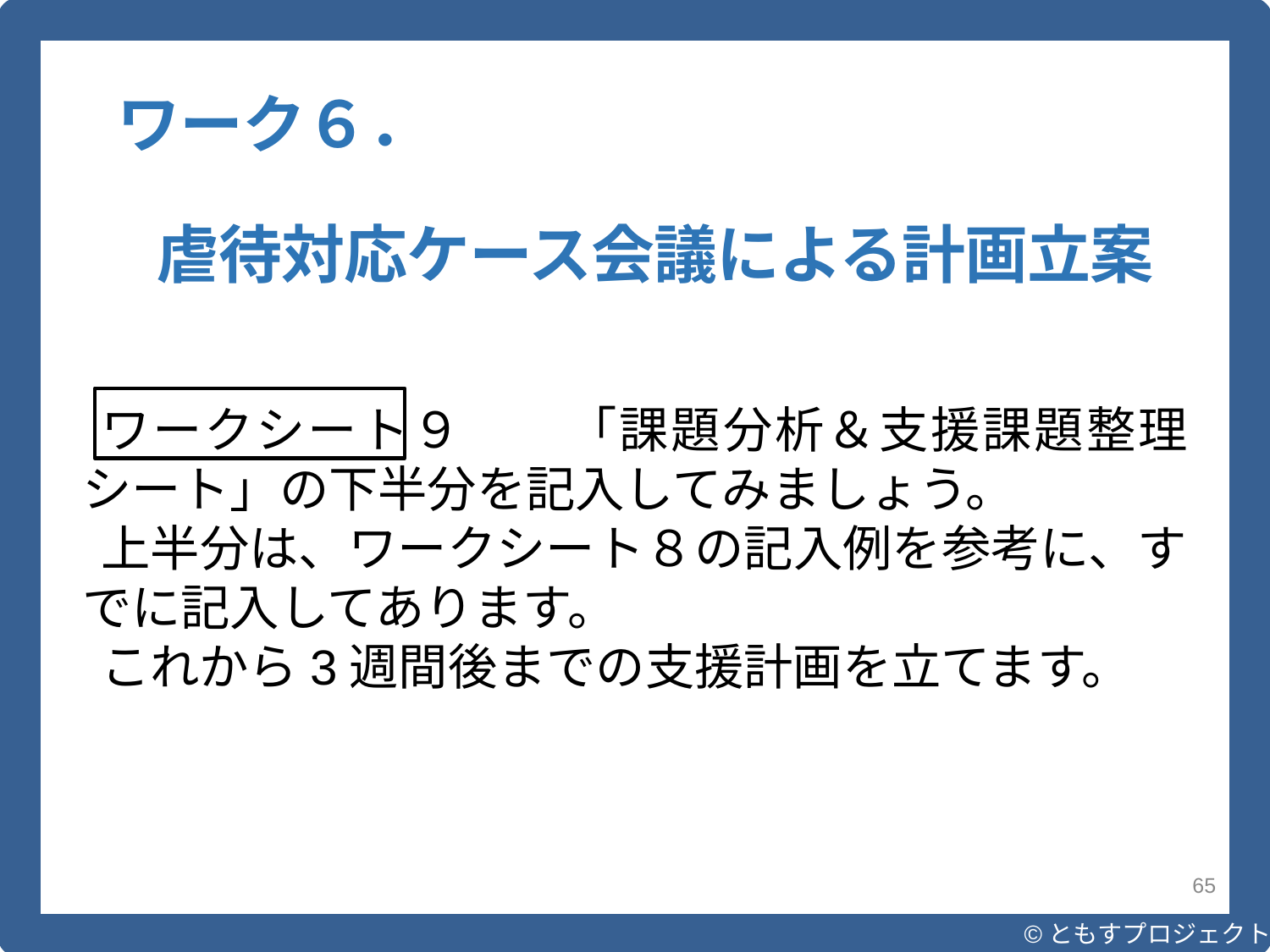

©ともすプロジェクト
ワーク６．

虐待対応ケース会議による計画立案

ワークシート９　　「課題分析＆支援課題整理シート」の下半分を記入してみましょう。
上半分は、ワークシート８の記入例を参考に、すでに記入してあります。
これから3週間後までの支援計画を立てます。
65
24
© i-advocacynet 2018